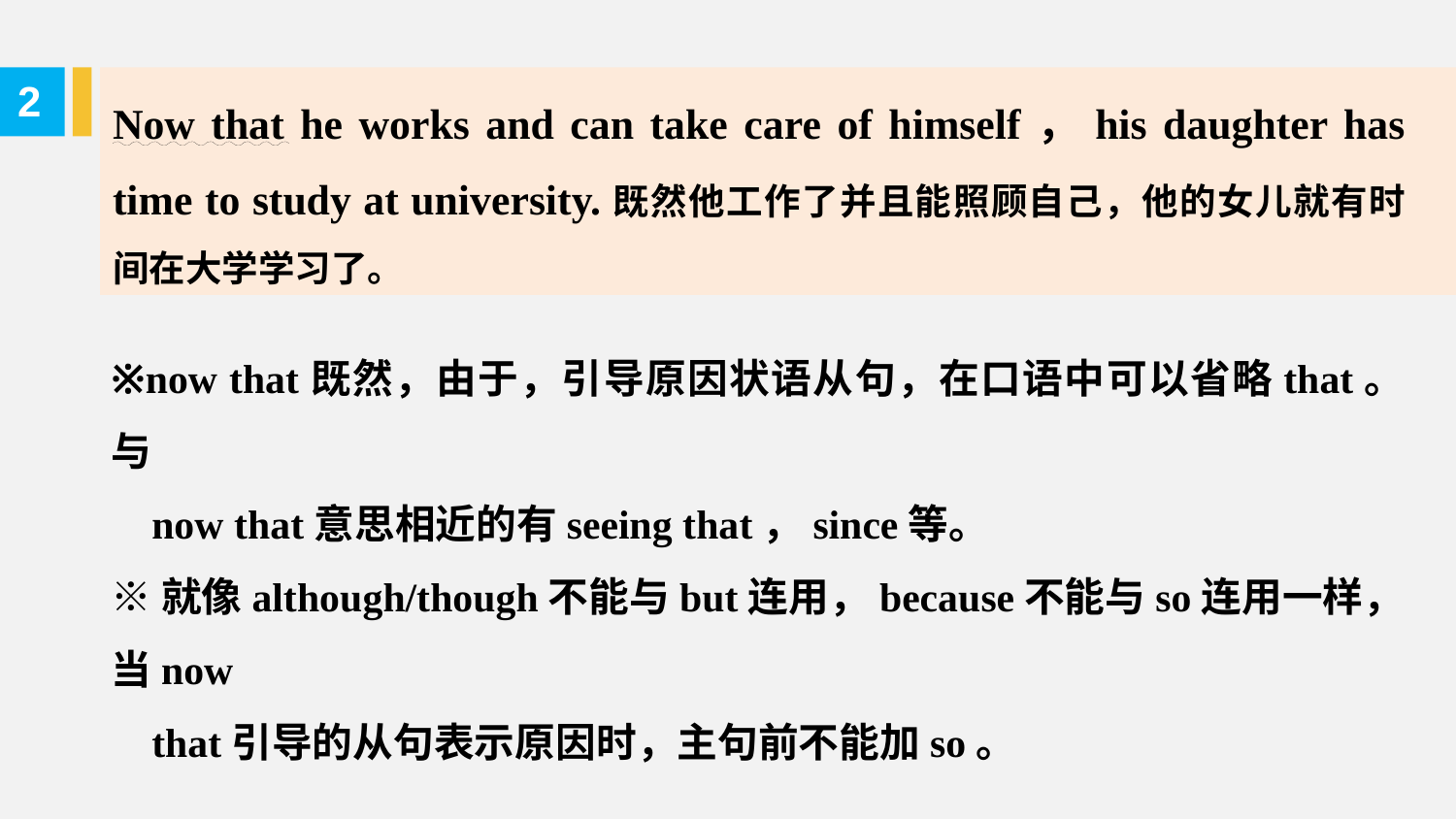

Now that he works and can take care of himself，his daughter has time to study at university.既然他工作了并且能照顾自己，他的女儿就有时间在大学学习了。

2
※now that既然，由于，引导原因状语从句，在口语中可以省略that。与
    now that意思相近的有seeing that，since等。
※就像although/though不能与but连用，because不能与so连用一样，当now
    that引导的从句表示原因时，主句前不能加so。